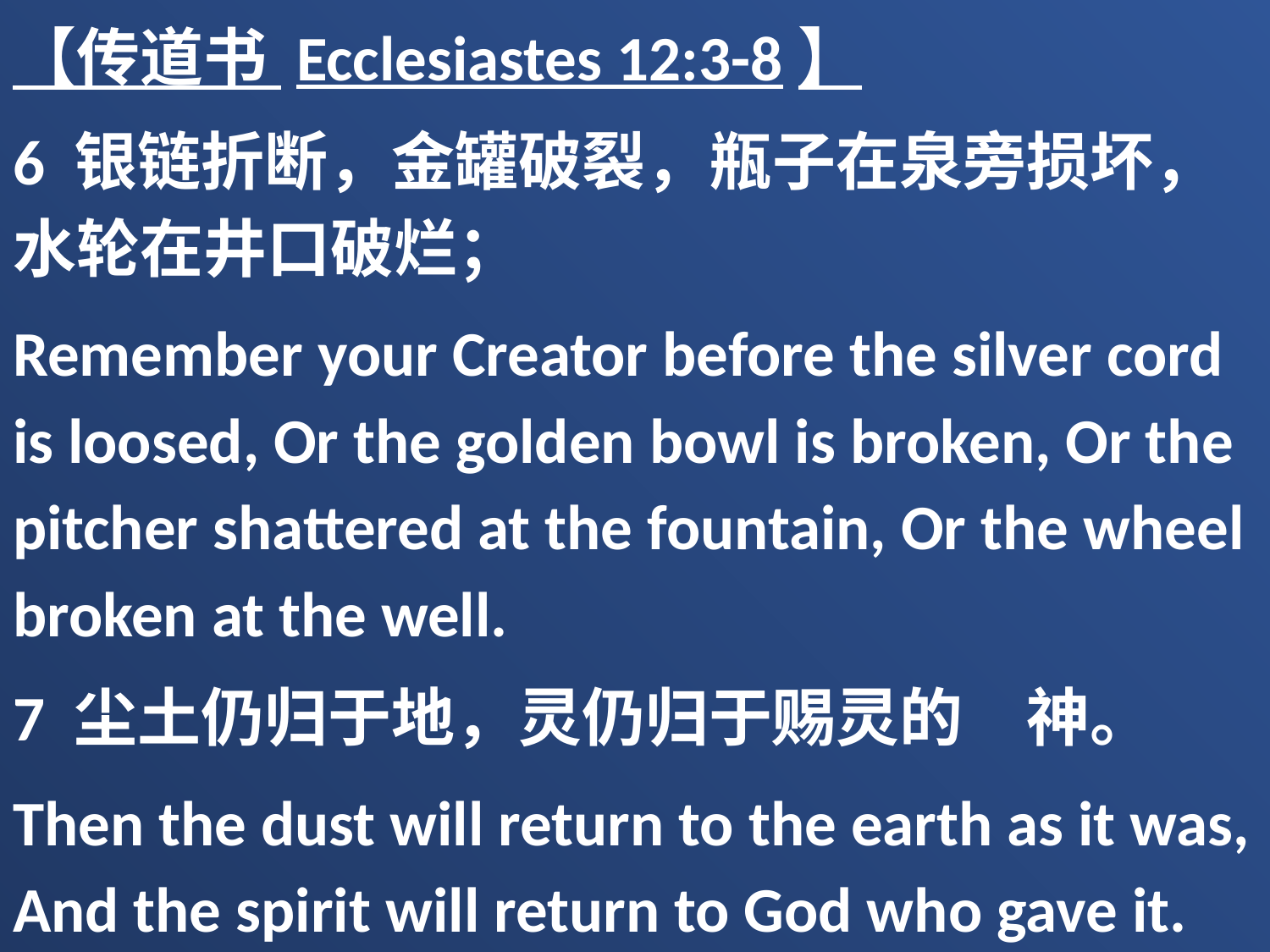

【传道书 Ecclesiastes 12:3-8】
6 银链折断，金罐破裂，瓶子在泉旁损坏，水轮在井口破烂；
Remember your Creator before the silver cord is loosed, Or the golden bowl is broken, Or the pitcher shattered at the fountain, Or the wheel broken at the well.
7 尘土仍归于地，灵仍归于赐灵的　神。
Then the dust will return to the earth as it was, And the spirit will return to God who gave it.